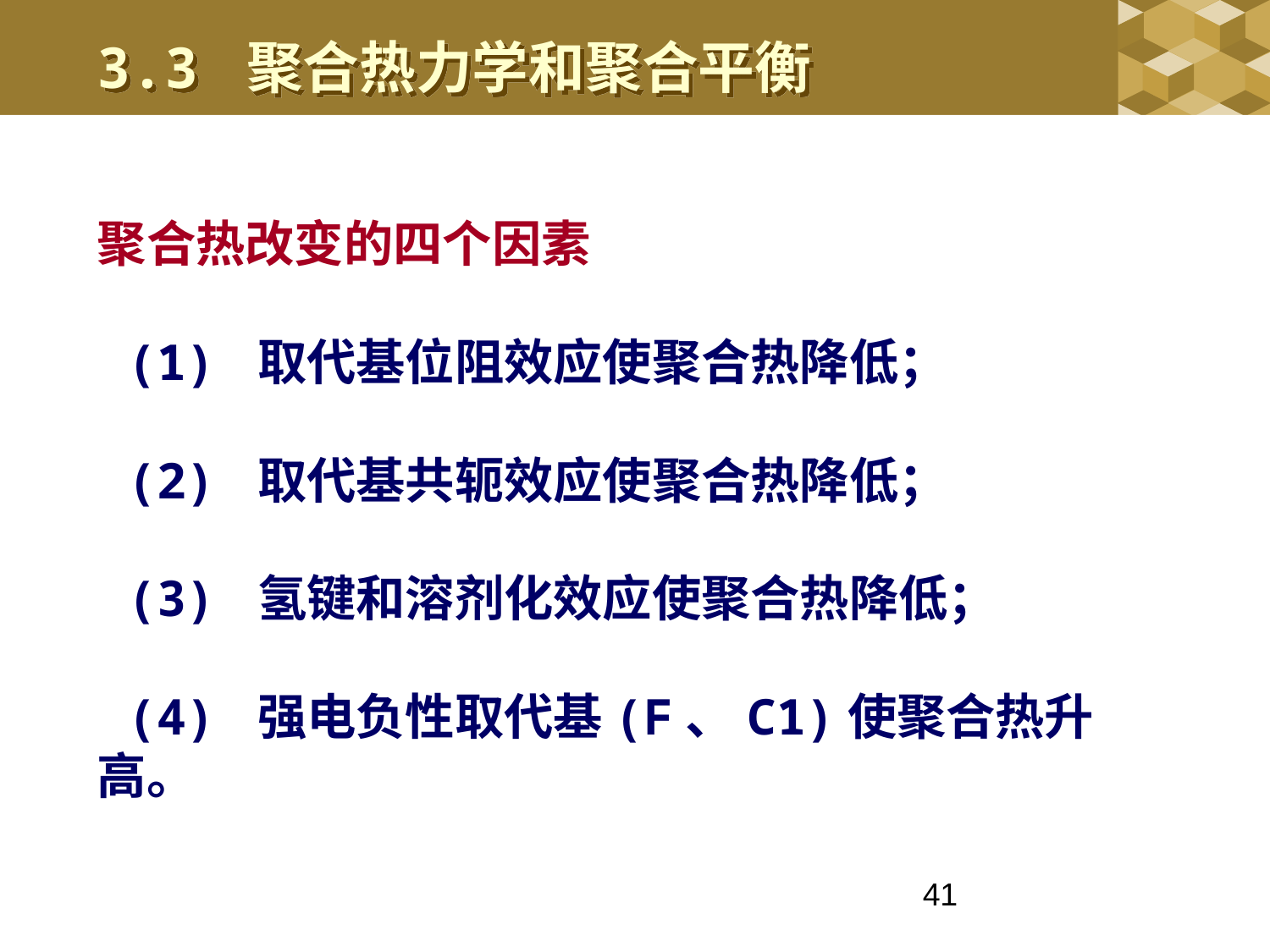

3.3 聚合热力学和聚合平衡
聚合热改变的四个因素

 (1) 取代基位阻效应使聚合热降低；

 (2) 取代基共轭效应使聚合热降低；

 (3) 氢键和溶剂化效应使聚合热降低；

 (4) 强电负性取代基(F、C1)使聚合热升高。
41